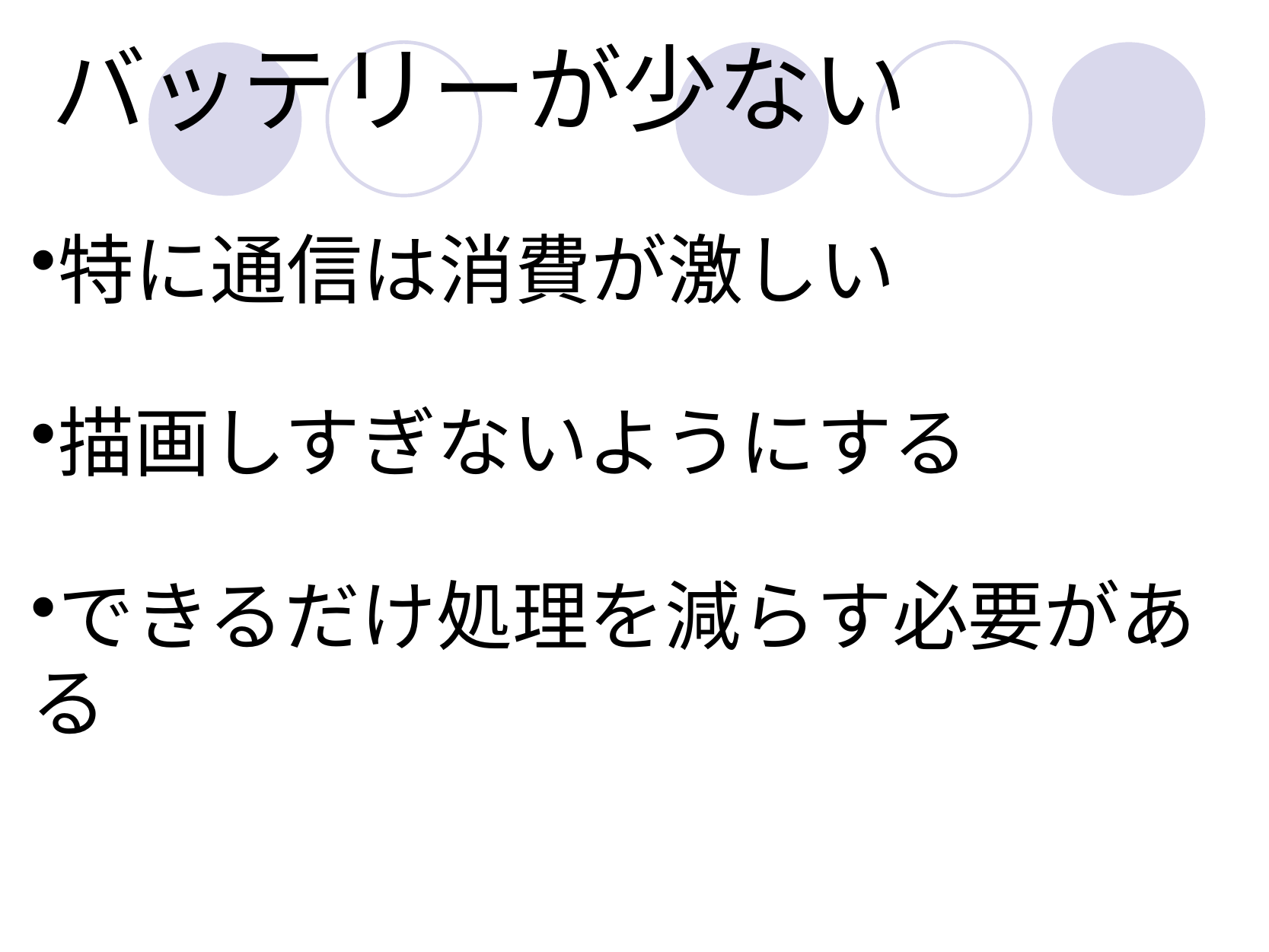

# バッテリーが少ない
特に通信は消費が激しい

描画しすぎないようにする

できるだけ処理を減らす必要がある